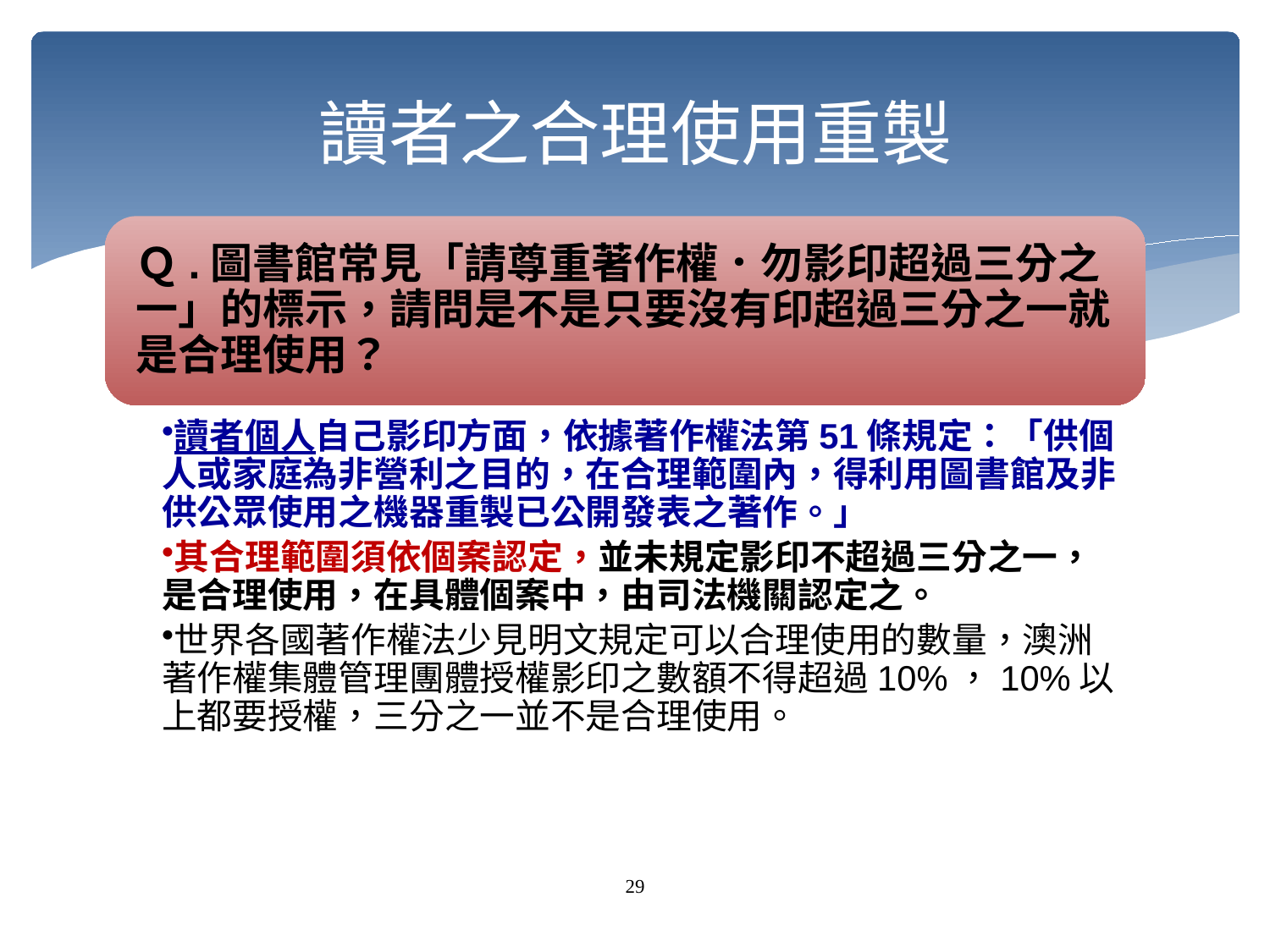

# 讀者之合理使用重製
Ｑ.圖書館常見「請尊重著作權．勿影印超過三分之一」的標示，請問是不是只要沒有印超過三分之一就是合理使用？
讀者個人自己影印方面，依據著作權法第51條規定：「供個人或家庭為非營利之目的，在合理範圍內，得利用圖書館及非供公眾使用之機器重製已公開發表之著作。」
其合理範圍須依個案認定，並未規定影印不超過三分之一，是合理使用，在具體個案中，由司法機關認定之。
世界各國著作權法少見明文規定可以合理使用的數量，澳洲著作權集體管理團體授權影印之數額不得超過10%，10%以上都要授權，三分之一並不是合理使用。
29